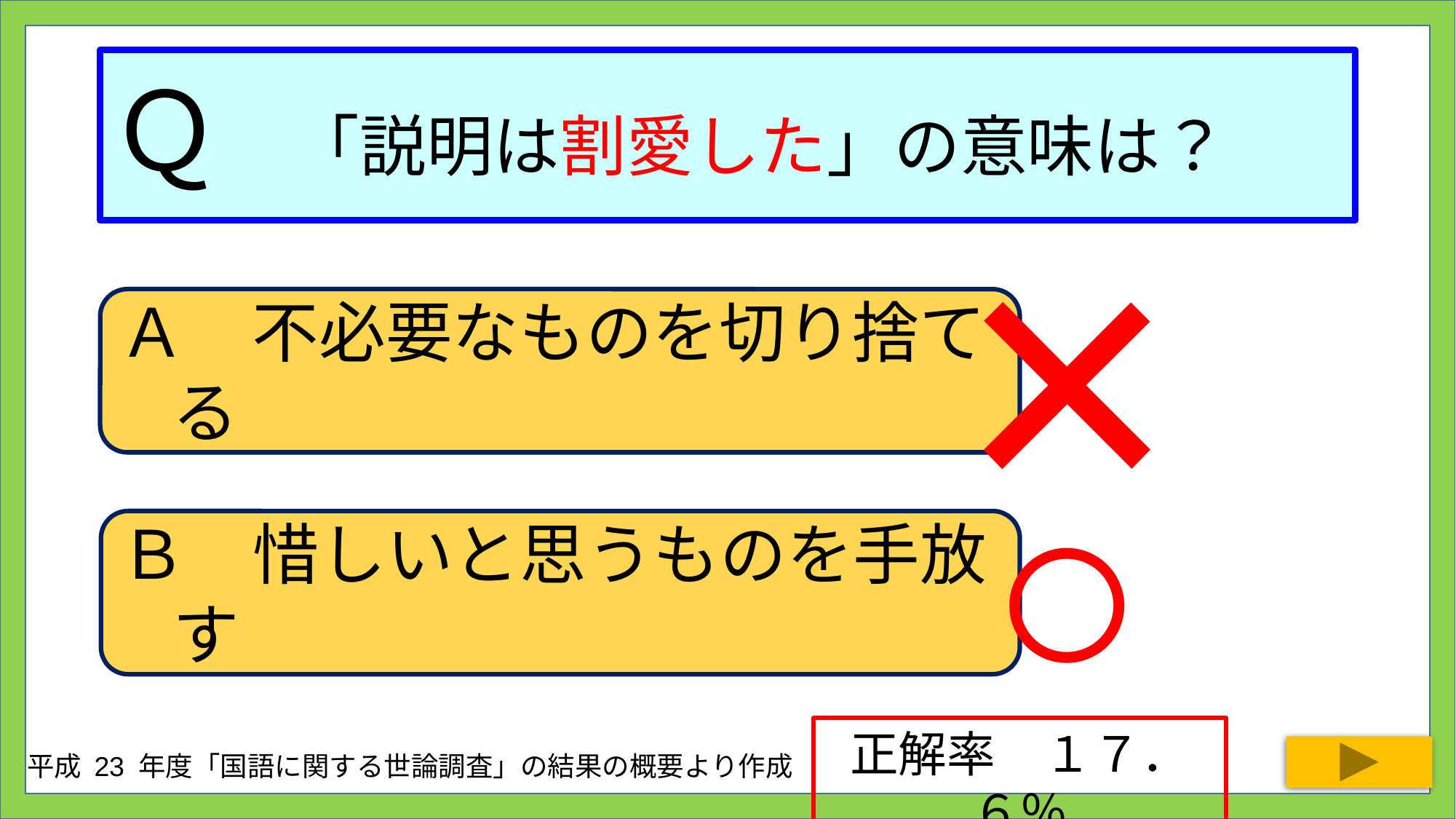

# Ｑ　「説明は割愛した」の意味は？
×
Ａ　不必要なものを切り捨てる
○
Ｂ　惜しいと思うものを手放す
正解率　１７．６％

平成 23 年度「国語に関する世論調査」の結果の概要より作成